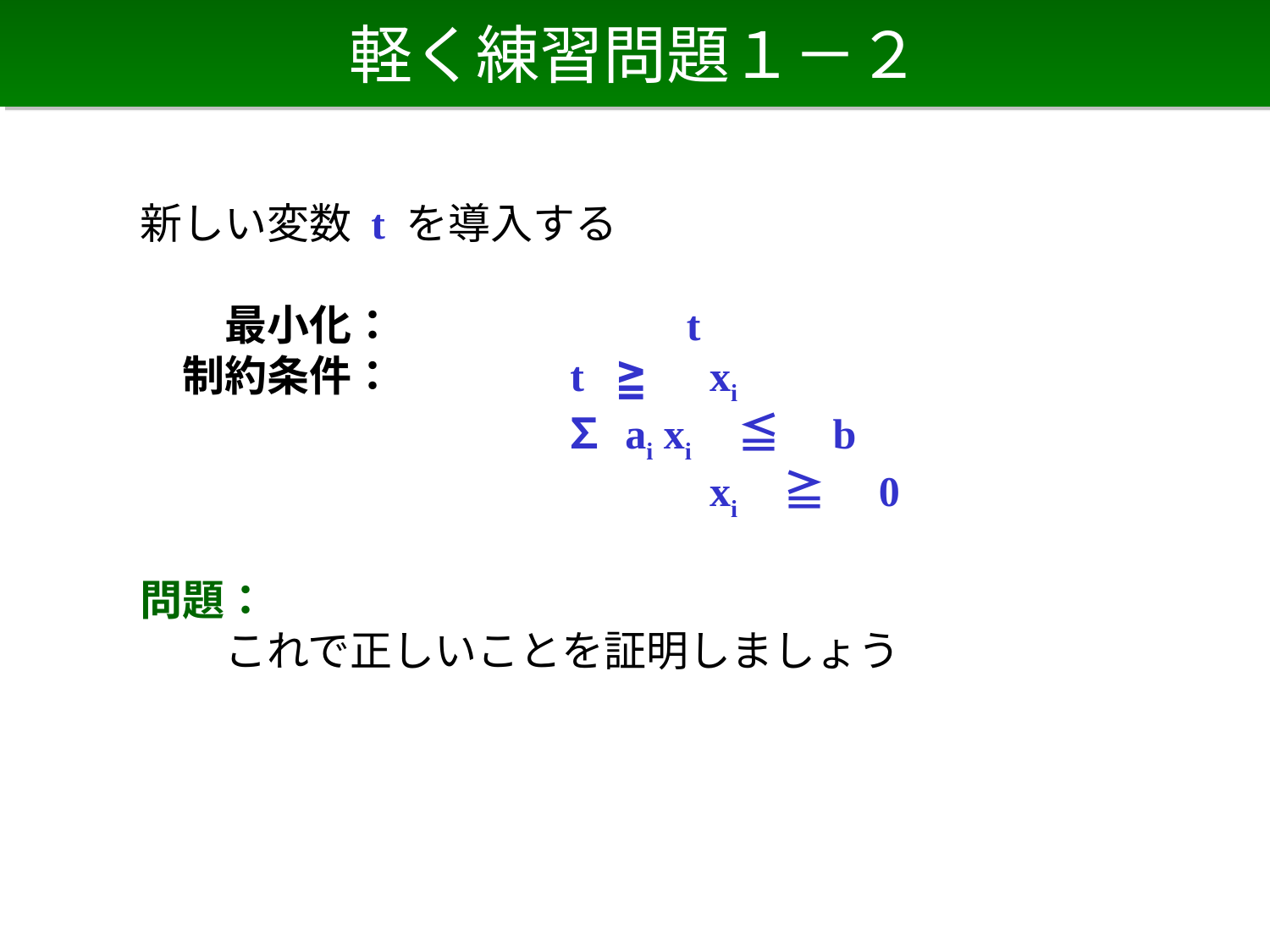

# 軽く練習問題１－２
新しい変数 t を導入する

　　最小化： 　　　  　　　t
　制約条件：       　      t   ≧　xi
　　　　　　　　　　∑ ai xi 　 ≦　b
　　　　　　　　　　　　　 xi 　 ≧　0

問題：
　　これで正しいことを証明しましょう